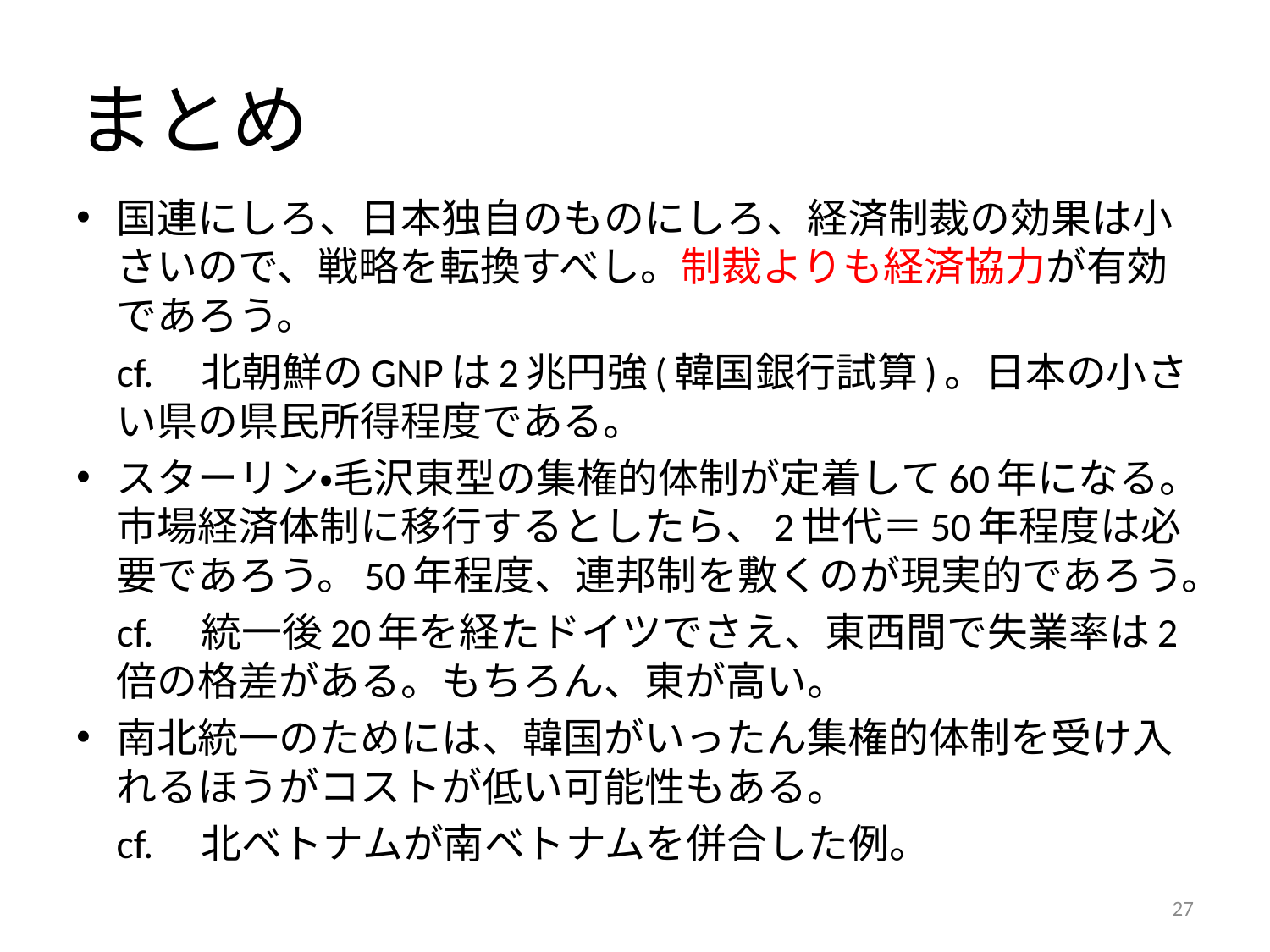

# まとめ
国連にしろ、日本独自のものにしろ、経済制裁の効果は小さいので、戦略を転換すべし。制裁よりも経済協力が有効であろう。
	cf.　北朝鮮のGNPは2兆円強(韓国銀行試算)。日本の小さい県の県民所得程度である。
スターリン・毛沢東型の集権的体制が定着して60年になる。市場経済体制に移行するとしたら、2世代＝50年程度は必要であろう。50年程度、連邦制を敷くのが現実的であろう。
	cf.　統一後20年を経たドイツでさえ、東西間で失業率は2倍の格差がある。もちろん、東が高い。
南北統一のためには、韓国がいったん集権的体制を受け入れるほうがコストが低い可能性もある。
	cf.　北ベトナムが南ベトナムを併合した例。
27